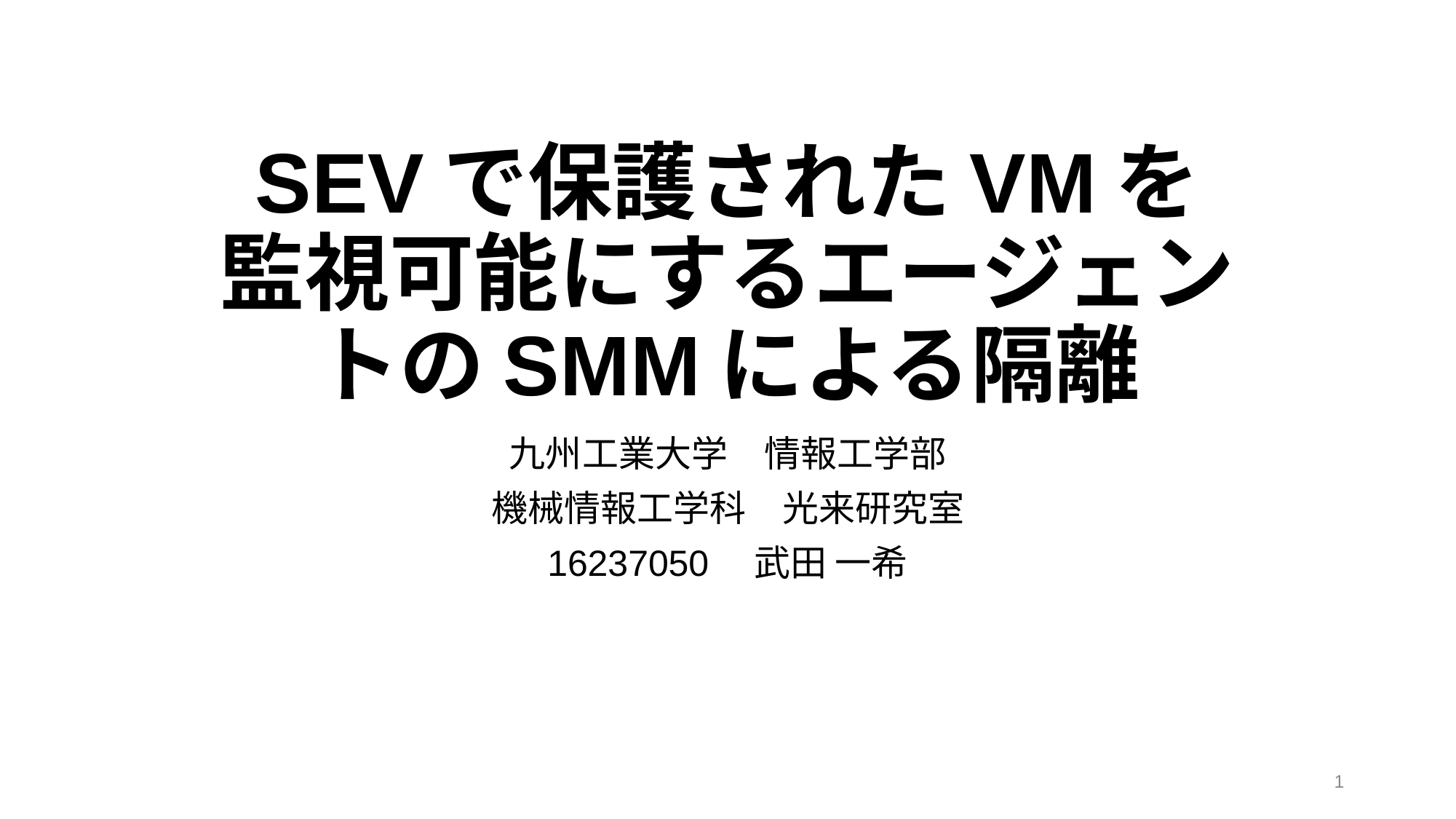

# SEVで保護されたVMを 監視可能にするエージェントのSMMによる隔離
九州工業大学　情報工学部
機械情報工学科　光来研究室
16237050　武田 一希
1